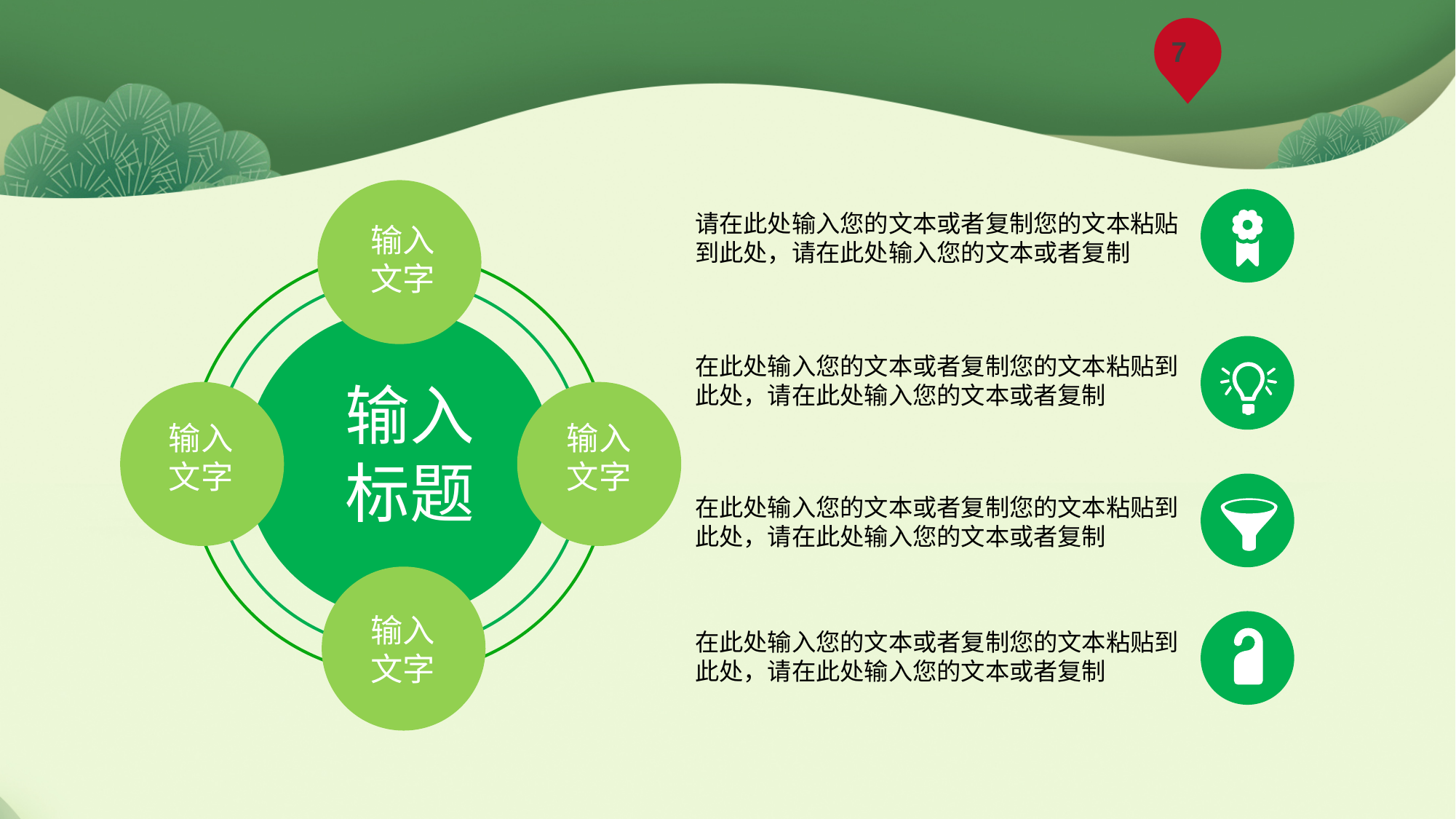

输入
文字

输入
文字
输入
文字

输入
文字

请在此处输入您的文本或者复制您的文本粘贴到此处，请在此处输入您的文本或者复制

在此处输入您的文本或者复制您的文本粘贴到此处，请在此处输入您的文本或者复制

输入
标题

在此处输入您的文本或者复制您的文本粘贴到此处，请在此处输入您的文本或者复制

在此处输入您的文本或者复制您的文本粘贴到此处，请在此处输入您的文本或者复制